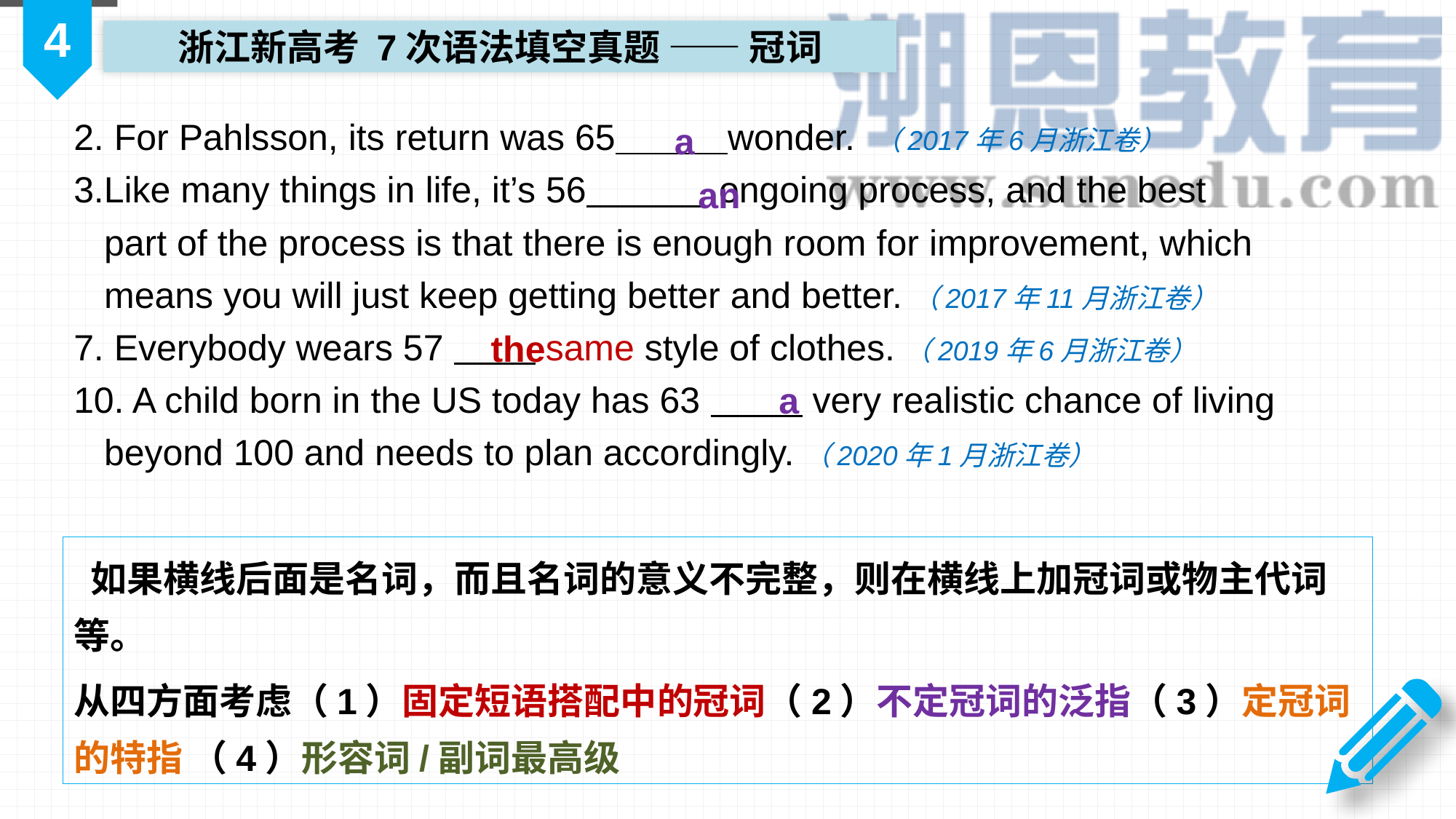

4
浙江新高考 7次语法填空真题 —— 冠词
2. For Pahlsson, its return was 65           wonder. （2017年6月浙江卷）
3.Like many things in life, it’s 56             ongoing process, and the best
   part of the process is that there is enough room for improvement, which
   means you will just keep getting better and better.（2017年11月浙江卷）
7. Everybody wears 57          same style of clothes.（2019年6月浙江卷）
10. A child born in the US today has 63           very realistic chance of living
   beyond 100 and needs to plan accordingly.（2020年1月浙江卷）
a
an
the
a
 如果横线后面是名词，而且名词的意义不完整，则在横线上加冠词或物主代词等。
从四方面考虑（1）固定短语搭配中的冠词（2）不定冠词的泛指（3）定冠词的特指 （4）形容词/副词最高级